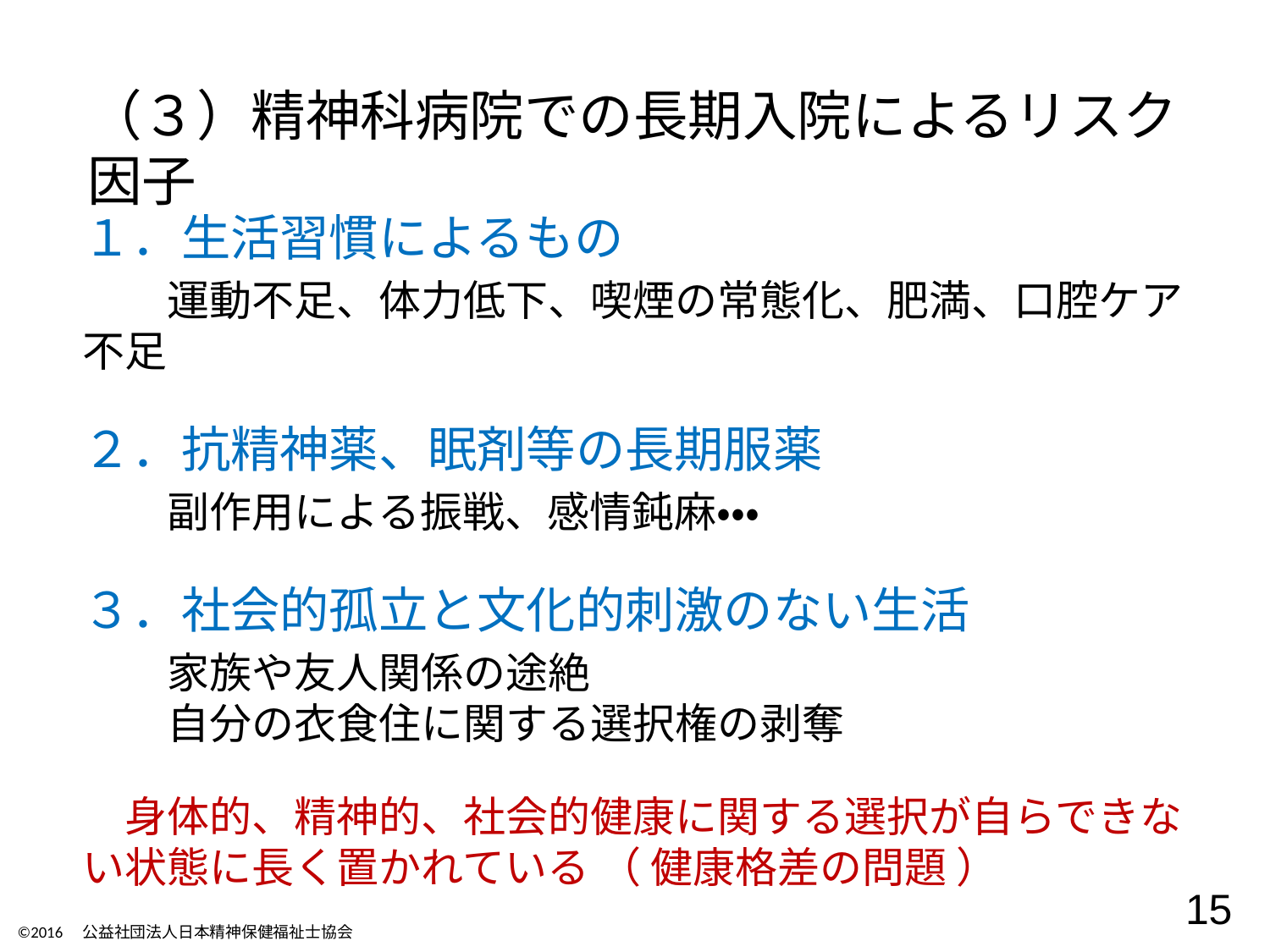

（３）精神科病院での長期入院によるリスク因子

１．生活習慣によるもの
　　運動不足、体力低下、喫煙の常態化、肥満、口腔ケア不足
２．抗精神薬、眠剤等の長期服薬
　　副作用による振戦、感情鈍麻・・・
３．社会的孤立と文化的刺激のない生活
　　家族や友人関係の途絶
　　自分の衣食住に関する選択権の剥奪
　身体的、精神的、社会的健康に関する選択が自らできない状態に長く置かれている （ 健康格差の問題 ）
15
©2016　公益社団法人日本精神保健福祉士協会